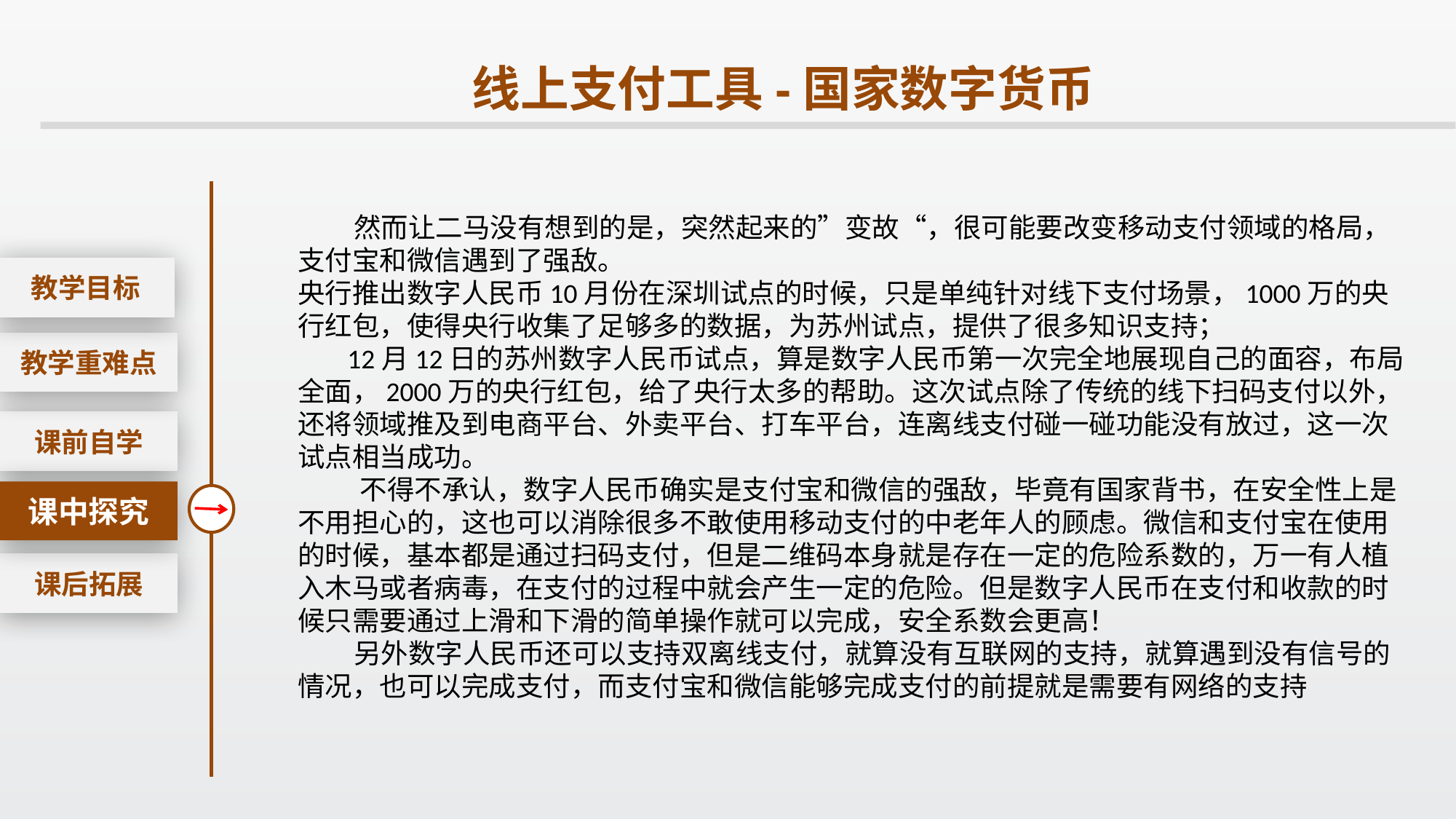

线上支付工具-国家数字货币

        然而让二马没有想到的是，突然起来的”变故“，很可能要改变移动支付领域的格局，支付宝和微信遇到了强敌。
央行推出数字人民币10月份在深圳试点的时候，只是单纯针对线下支付场景，1000万的央行红包，使得央行收集了足够多的数据，为苏州试点，提供了很多知识支持；
        12月12日的苏州数字人民币试点，算是数字人民币第一次完全地展现自己的面容，布局全面，2000万的央行红包，给了央行太多的帮助。这次试点除了传统的线下扫码支付以外，还将领域推及到电商平台、外卖平台、打车平台，连离线支付碰一碰功能没有放过，这一次试点相当成功。
         不得不承认，数字人民币确实是支付宝和微信的强敌，毕竟有国家背书，在安全性上是不用担心的，这也可以消除很多不敢使用移动支付的中老年人的顾虑。微信和支付宝在使用的时候，基本都是通过扫码支付，但是二维码本身就是存在一定的危险系数的，万一有人植入木马或者病毒，在支付的过程中就会产生一定的危险。但是数字人民币在支付和收款的时候只需要通过上滑和下滑的简单操作就可以完成，安全系数会更高！
        另外数字人民币还可以支持双离线支付，就算没有互联网的支持，就算遇到没有信号的情况，也可以完成支付，而支付宝和微信能够完成支付的前提就是需要有网络的支持
课后拓展
教学目标
教学重难点
课前自学
课中探究